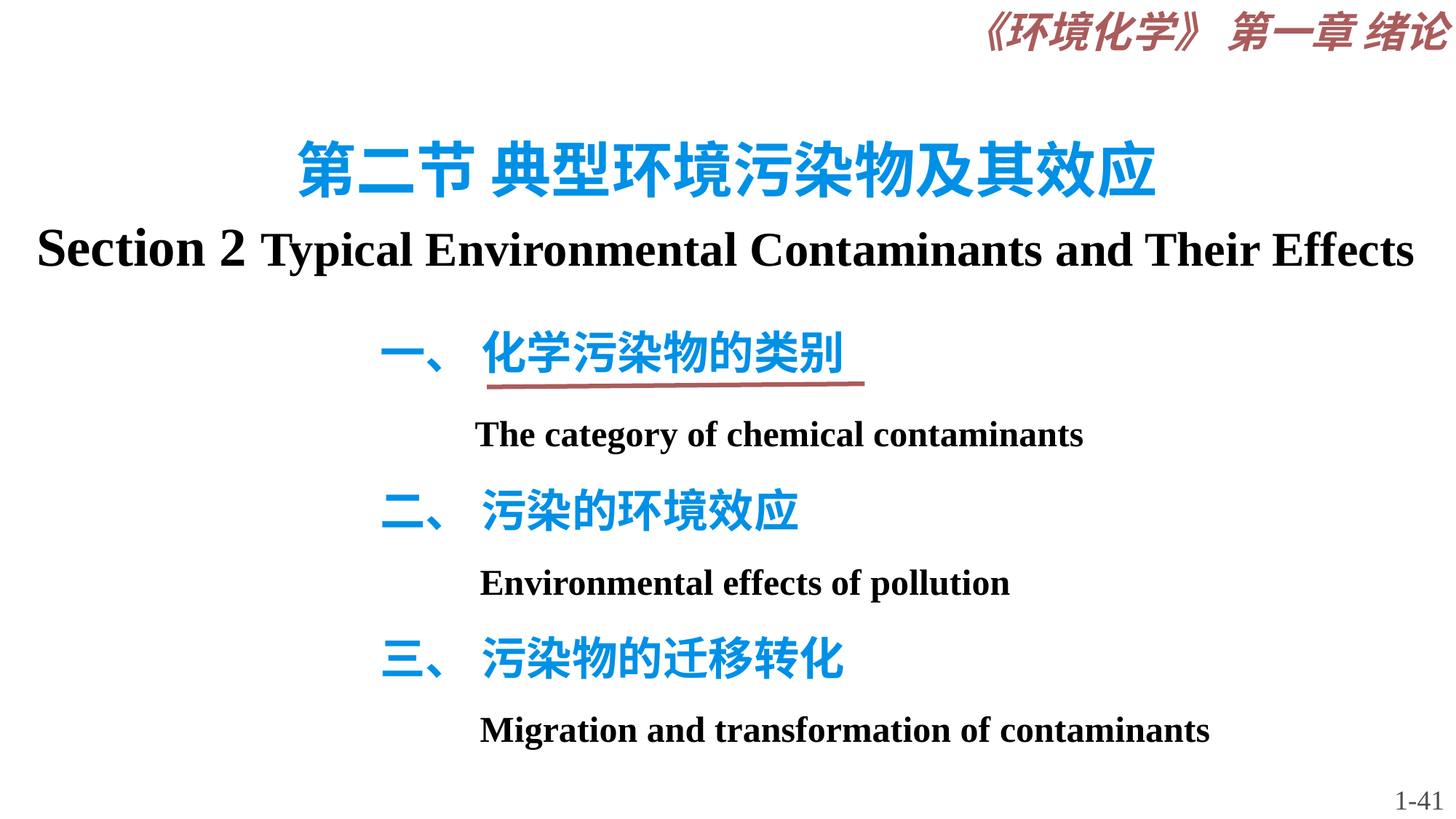

《环境化学》 第一章 绪论
# 第二节 典型环境污染物及其效应 Section 2 Typical Environmental Contaminants and Their Effects
一、 化学污染物的类别
         The category of chemical contaminants
二、 污染的环境效应
           Environmental effects of pollution
三、 污染物的迁移转化
           Migration and transformation of contaminants

1-41